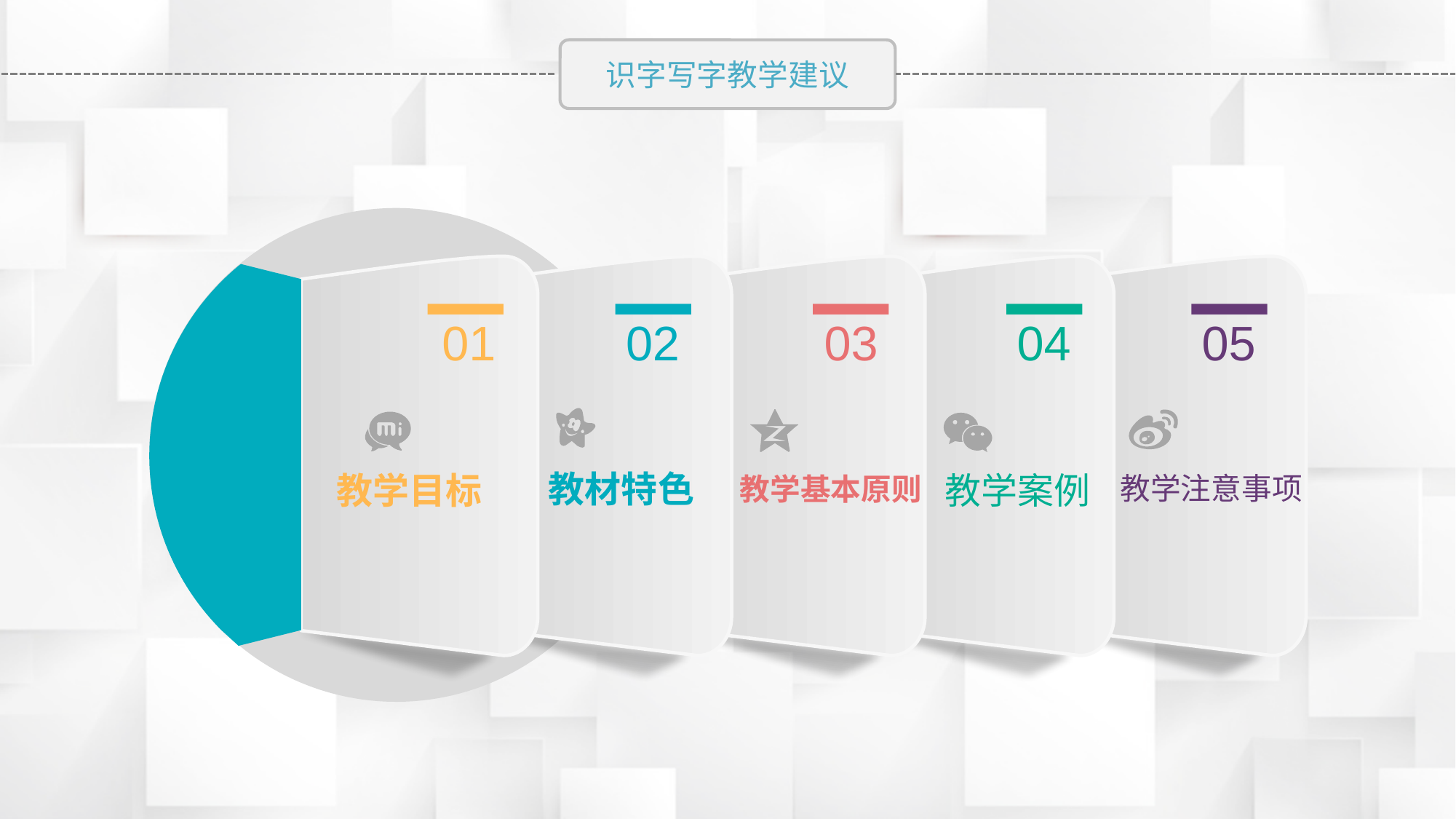

01
02
03
04
05

教材特色
教学案例
教学目标
教学注意事项
教学基本原则